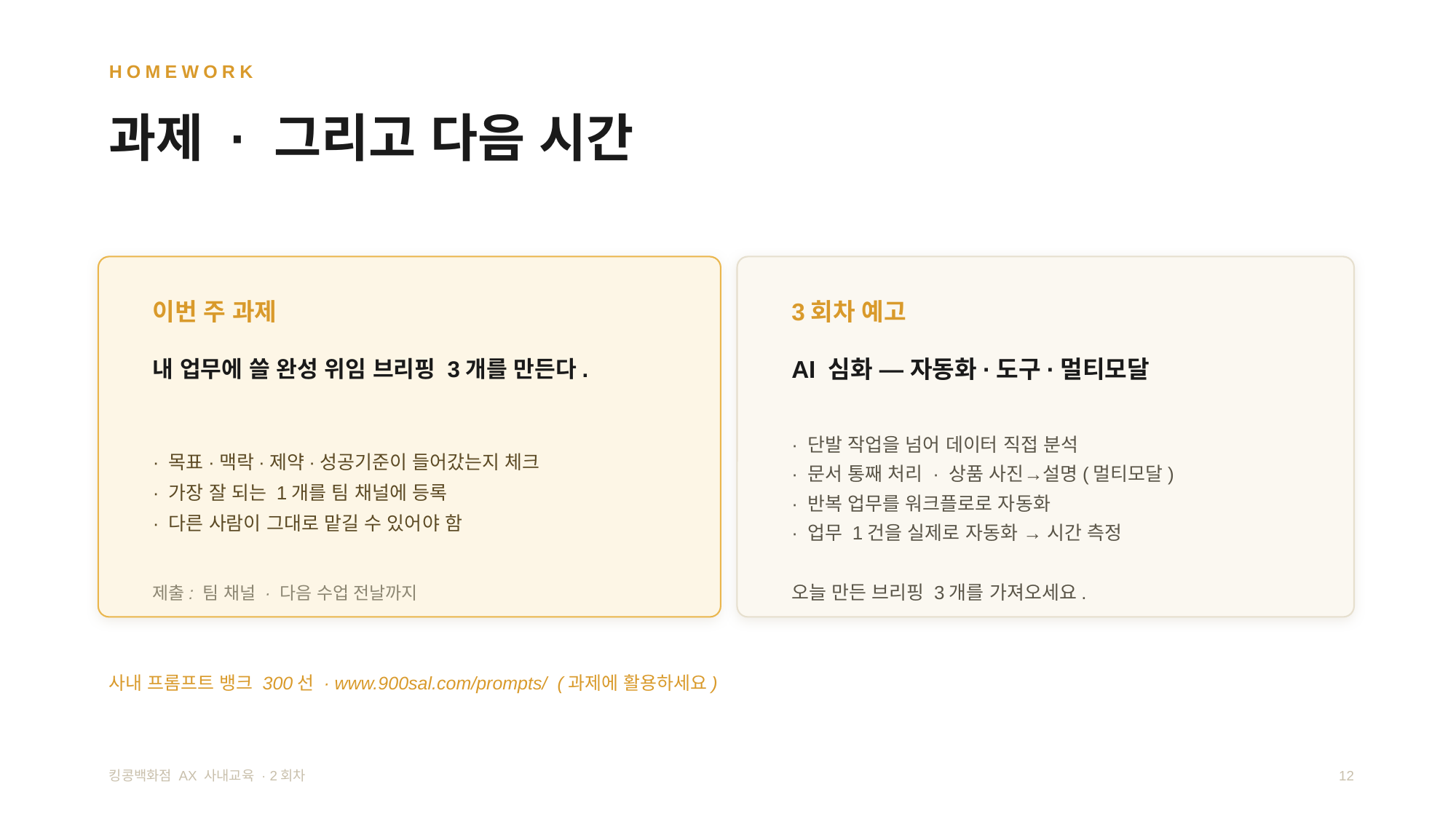

HOMEWORK
과제 · 그리고 다음 시간

이번 주 과제
3회차 예고
내 업무에 쓸 완성 위임 브리핑 3개를 만든다.
AI 심화 — 자동화·도구·멀티모달
· 단발 작업을 넘어 데이터 직접 분석
· 문서 통째 처리 · 상품 사진→설명(멀티모달)
· 반복 업무를 워크플로로 자동화
· 업무 1건을 실제로 자동화 → 시간 측정

오늘 만든 브리핑 3개를 가져오세요.
· 목표·맥락·제약·성공기준이 들어갔는지 체크
· 가장 잘 되는 1개를 팀 채널에 등록
· 다른 사람이 그대로 맡길 수 있어야 함
제출: 팀 채널 · 다음 수업 전날까지
사내 프롬프트 뱅크 300선 · www.900sal.com/prompts/  (과제에 활용하세요)
킹콩백화점 AX 사내교육 · 2회차
12